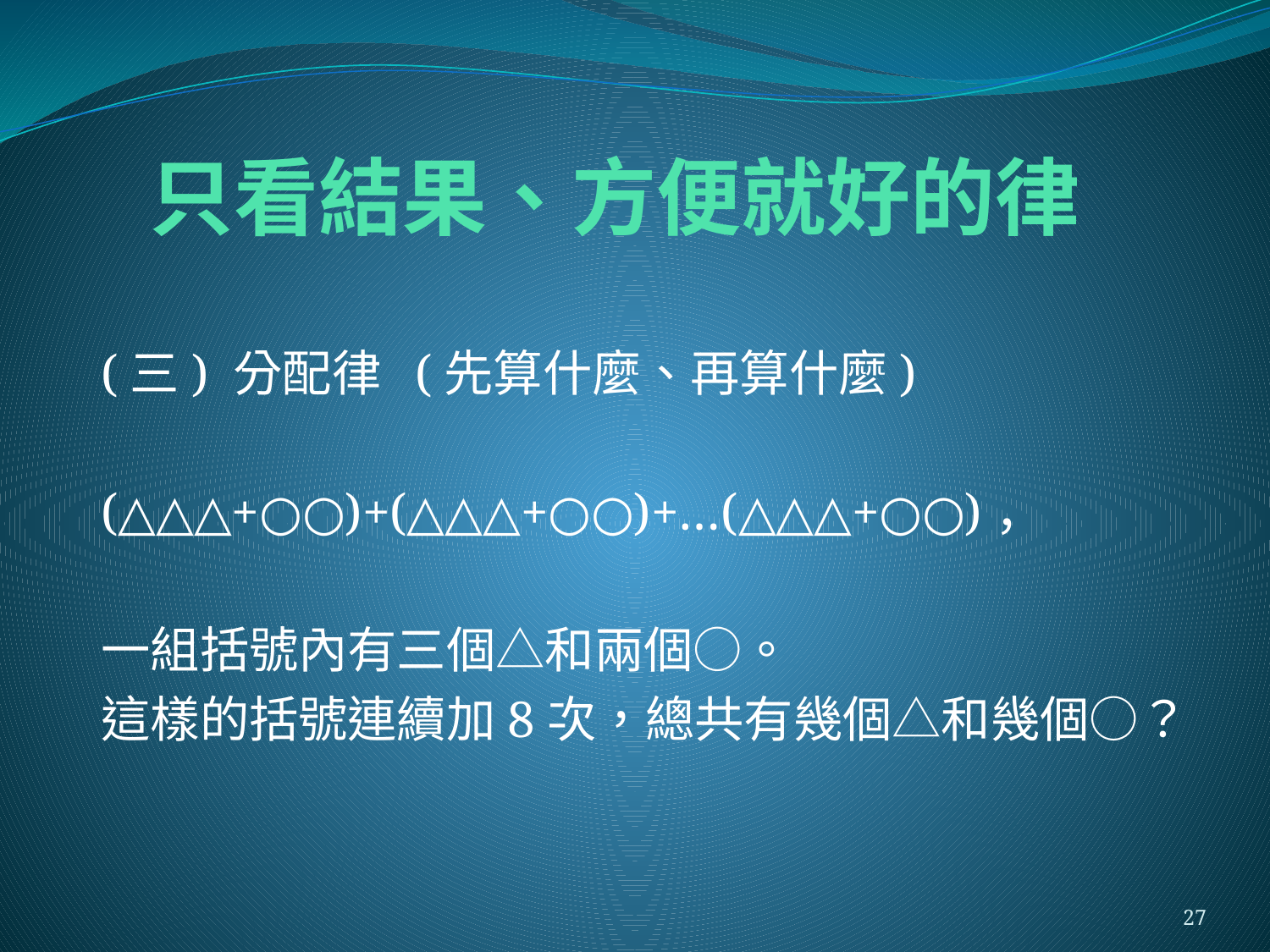

# 只看結果、方便就好的律
(三) 分配律  (先算什麼、再算什麼)

(△△△+○○)+(△△△+○○)+…(△△△+○○)，

一組括號內有三個△和兩個○。
這樣的括號連續加8次，總共有幾個△和幾個○？

27